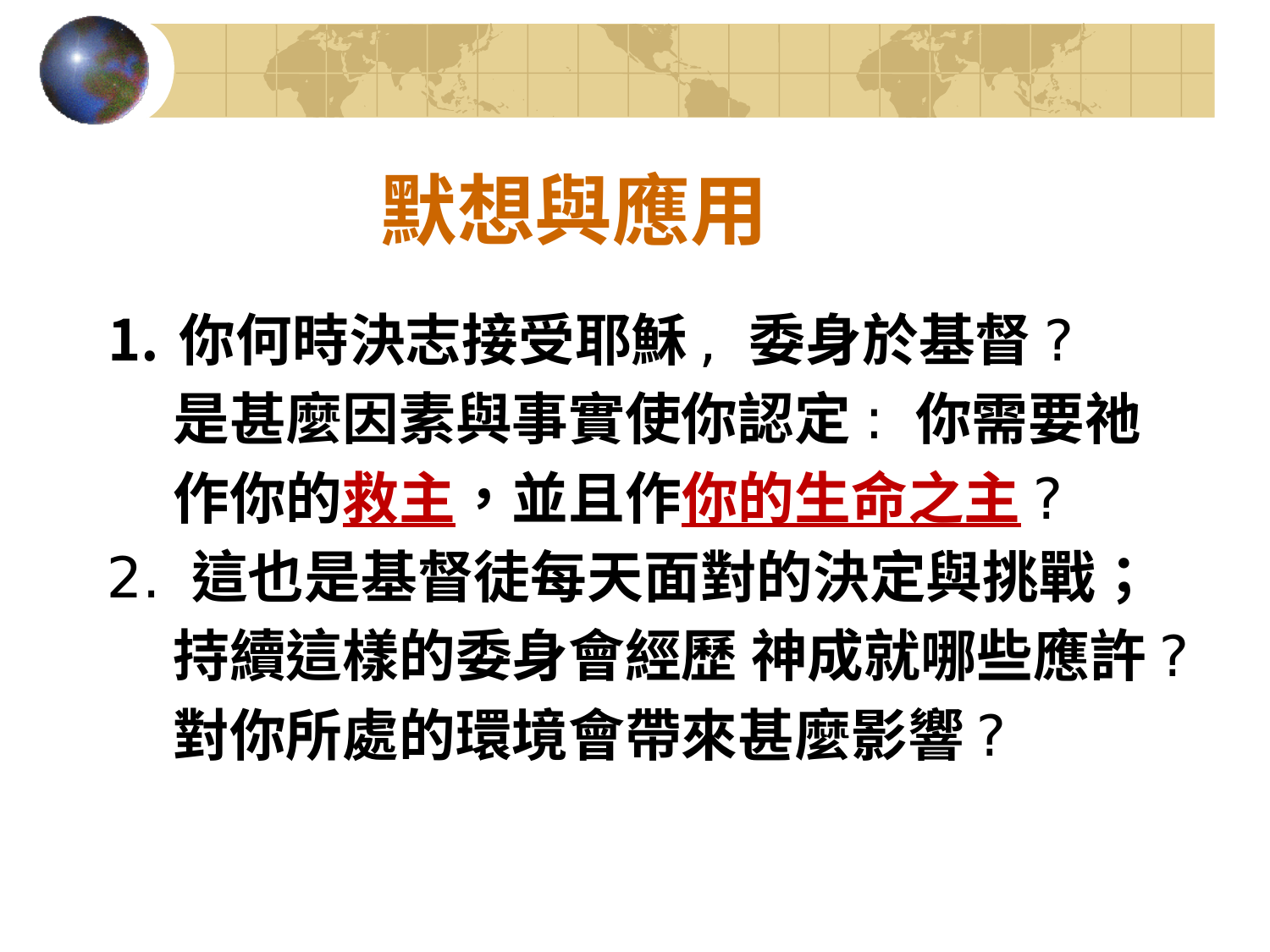

# 默想與應用
你何時決志接受耶穌, 委身於基督?
    是甚麼因素與事實使你認定: 你需要祂
    作你的救主，並且作你的生命之主?
2. 這也是基督徒每天面對的決定與挑戰；
    持續這樣的委身會經歷 神成就哪些應許?
    對你所處的環境會帶來甚麼影響?